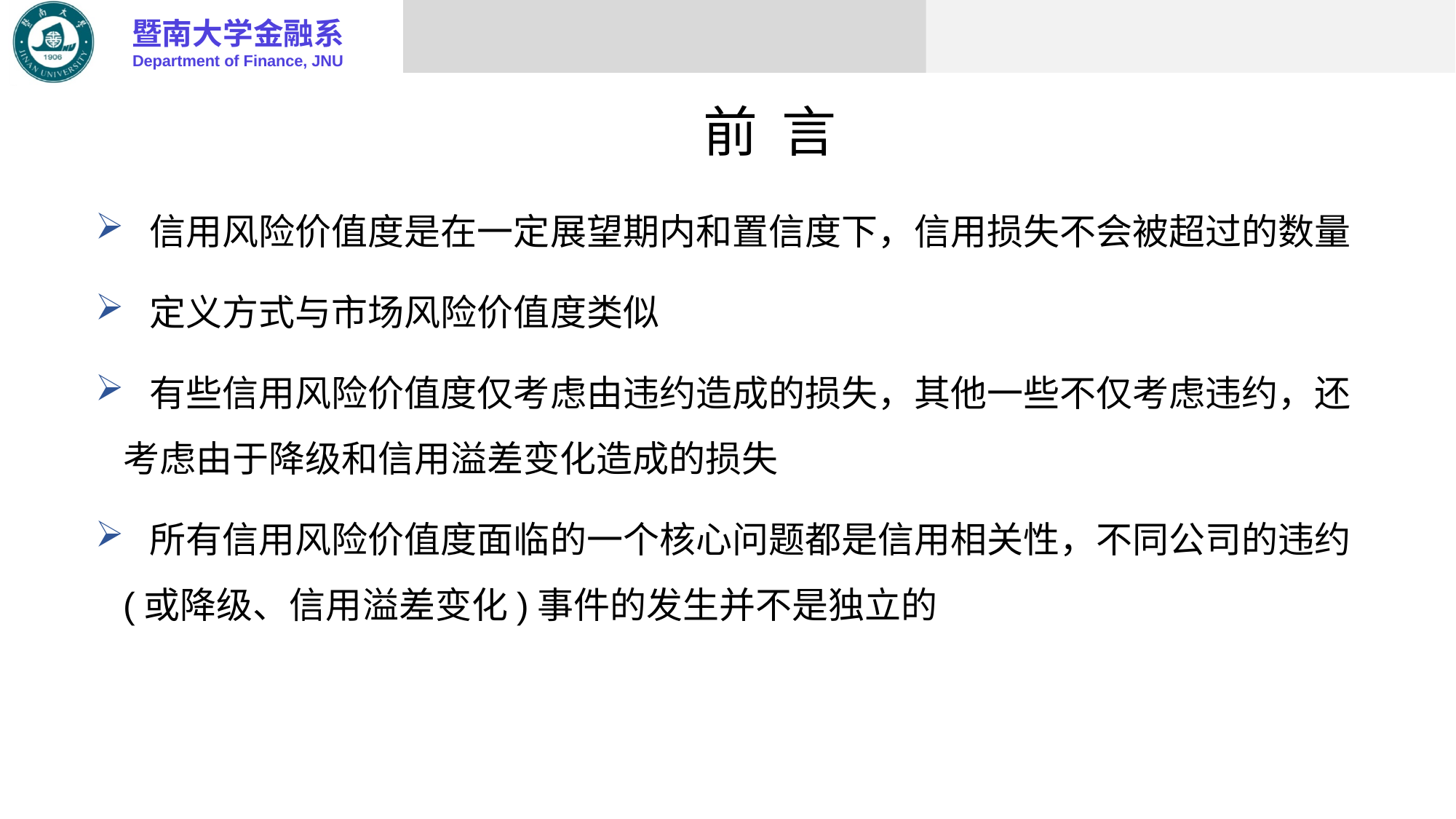

前  言
  信用风险价值度是在一定展望期内和置信度下，信用损失不会被超过的数量
  定义方式与市场风险价值度类似
  有些信用风险价值度仅考虑由违约造成的损失，其他一些不仅考虑违约，还考虑由于降级和信用溢差变化造成的损失
  所有信用风险价值度面临的一个核心问题都是信用相关性，不同公司的违约(或降级、信用溢差变化)事件的发生并不是独立的